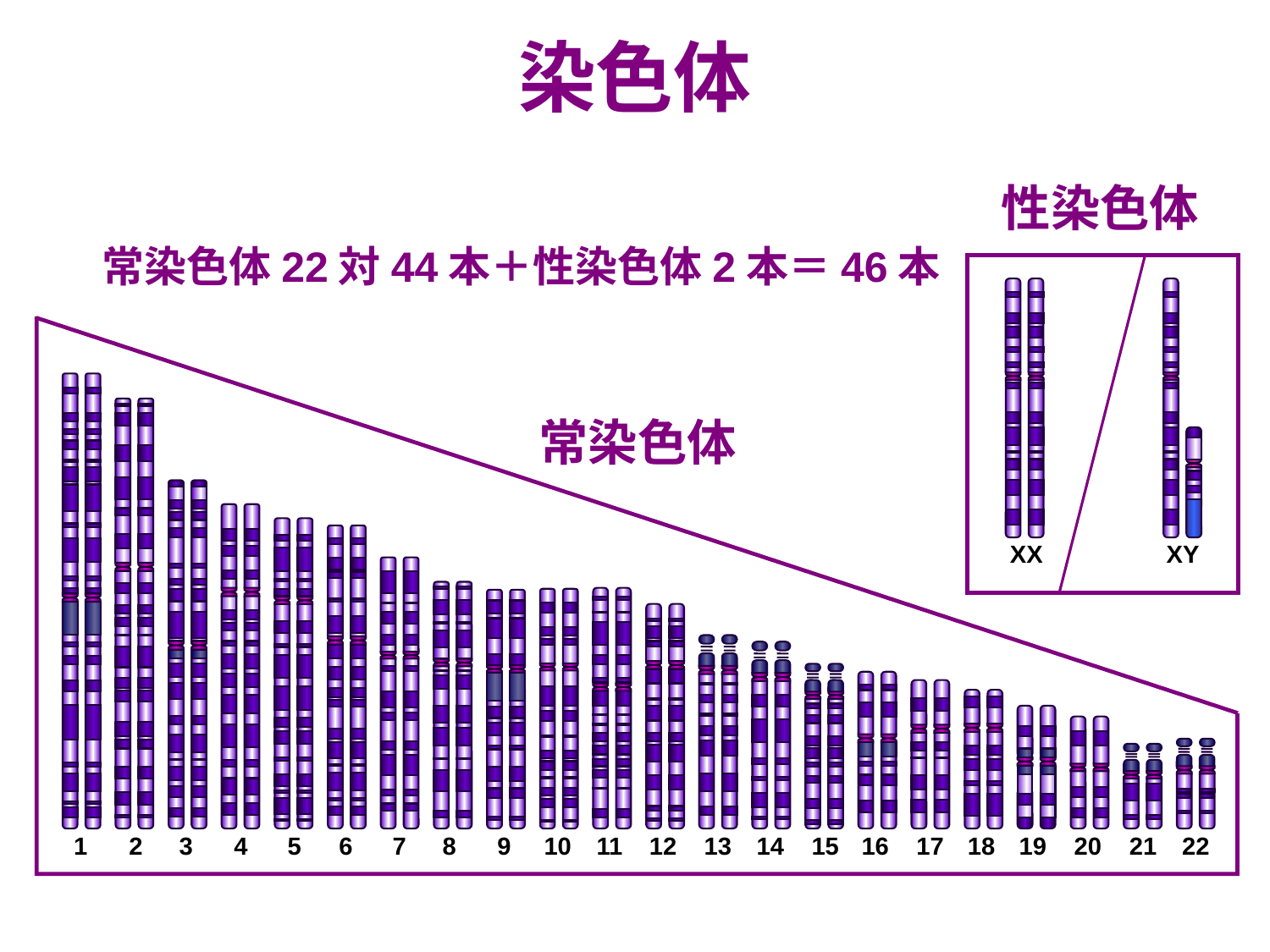

染色体

性染色体
常染色体22対44本＋性染色体2本＝46本

常染色体

XX
XY

1

2
3
4
5
6
7
8
9
10
11
12
13
14
15
16
17
18
19
20
21
22